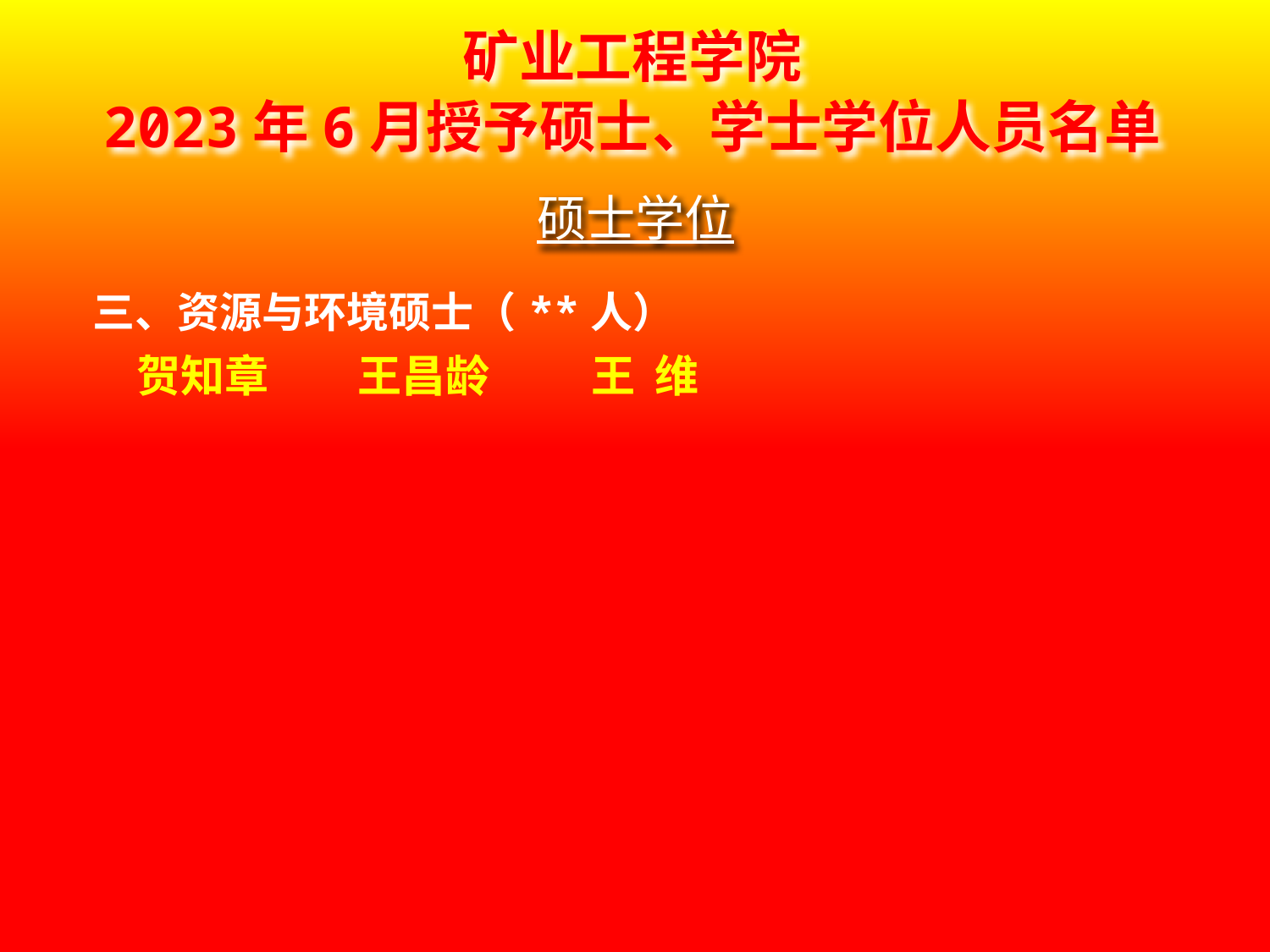

矿业工程学院
2023年6月授予硕士、学士学位人员名单
硕士学位
| 三、资源与环境硕士（\*\*人） |  |  |  |  |
| --- | --- | --- | --- | --- |
| 贺知章 | 王昌龄 | 王 维 |  |  |
|  |  |  |  |  |
|  |  |  |  |  |
|  |  |  |  |  |
|  |  |  |  |  |
|  |  |  |  |  |
|  |  |  |  |  |
|  |  |  |  |  |